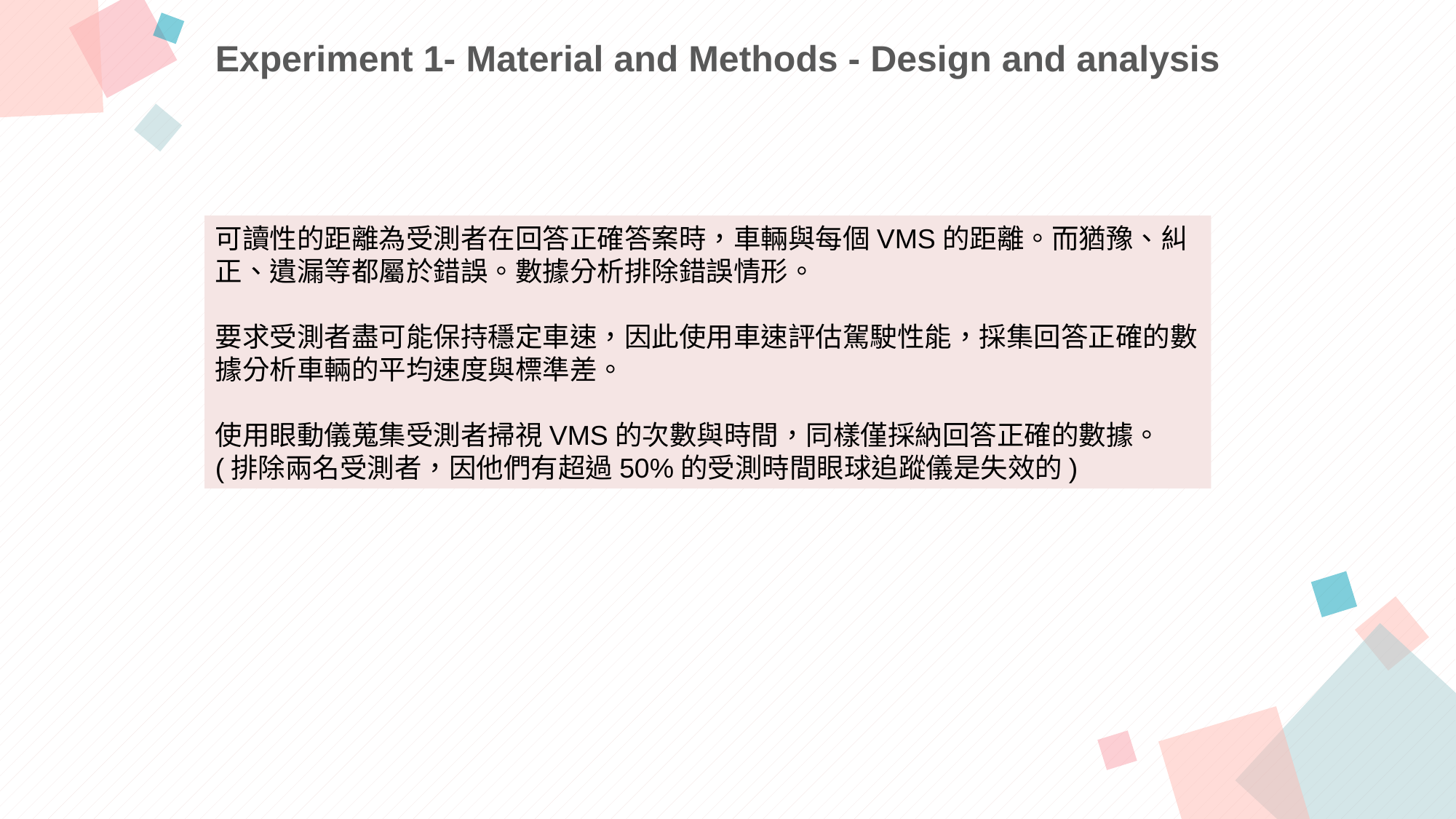

Experiment 1- Material and Methods - Design and analysis
可讀性的距離為受測者在回答正確答案時，車輛與每個VMS的距離。而猶豫、糾正、遺漏等都屬於錯誤。數據分析排除錯誤情形。

要求受測者盡可能保持穩定車速，因此使用車速評估駕駛性能，採集回答正確的數據分析車輛的平均速度與標準差。

使用眼動儀蒐集受測者掃視VMS的次數與時間，同樣僅採納回答正確的數據。
(排除兩名受測者，因他們有超過50%的受測時間眼球追蹤儀是失效的)